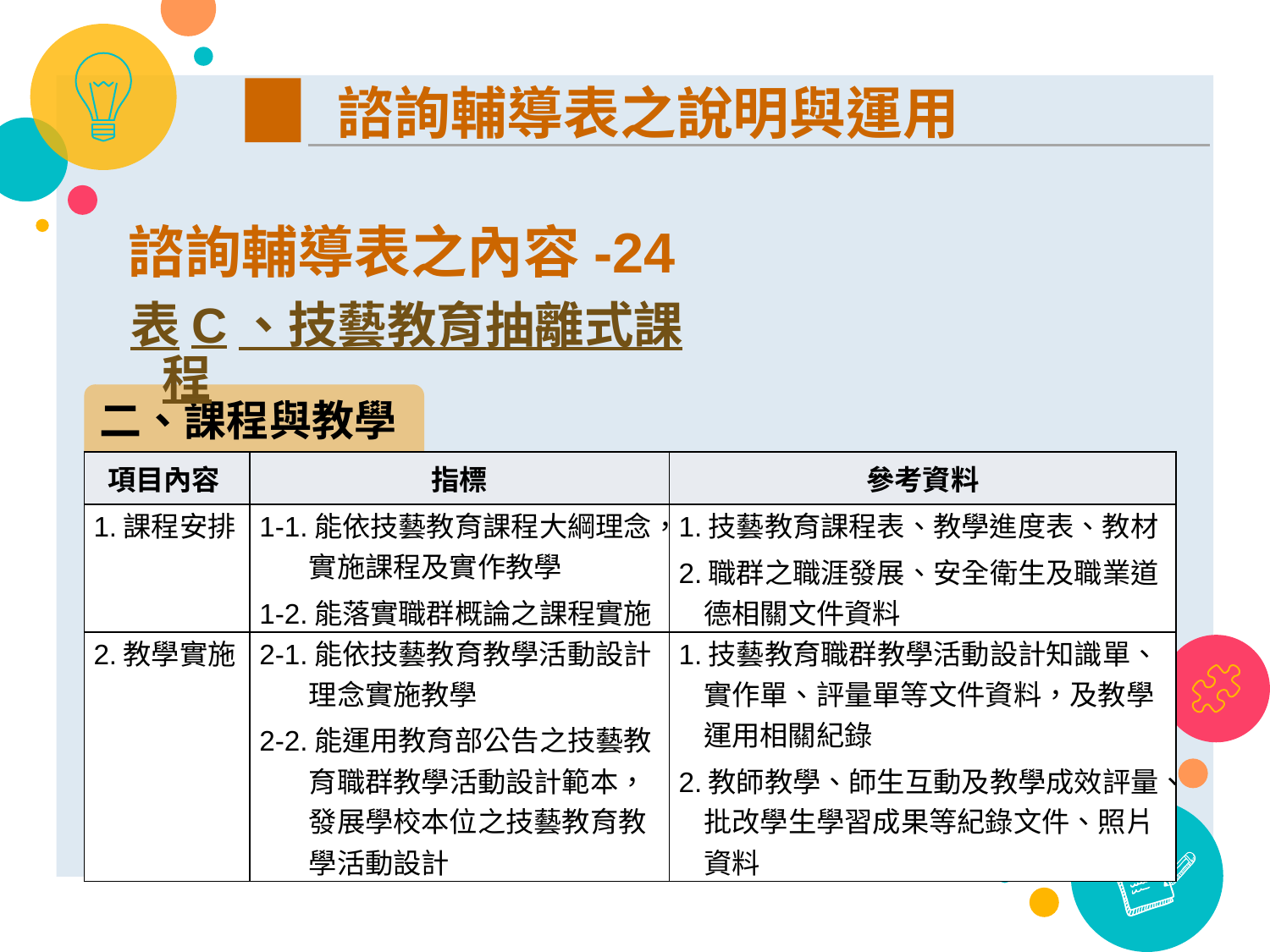

諮詢輔導表之說明與運用

諮詢輔導表之內容-24
表C、技藝教育抽離式課程
二、課程與教學
| 項目內容 | 指標 | 參考資料 |
| --- | --- | --- |
| 1.課程安排 | 1-1.能依技藝教育課程大綱理念，實施課程及實作教學 1-2.能落實職群概論之課程實施 | 1.技藝教育課程表、教學進度表、教材 2.職群之職涯發展、安全衛生及職業道德相關文件資料 |
| 2.教學實施 | 2-1.能依技藝教育教學活動設計理念實施教學 2-2.能運用教育部公告之技藝教育職群教學活動設計範本，發展學校本位之技藝教育教學活動設計 | 1.技藝教育職群教學活動設計知識單、實作單、評量單等文件資料，及教學運用相關紀錄 2.教師教學、師生互動及教學成效評量、批改學生學習成果等紀錄文件、照片資料 |